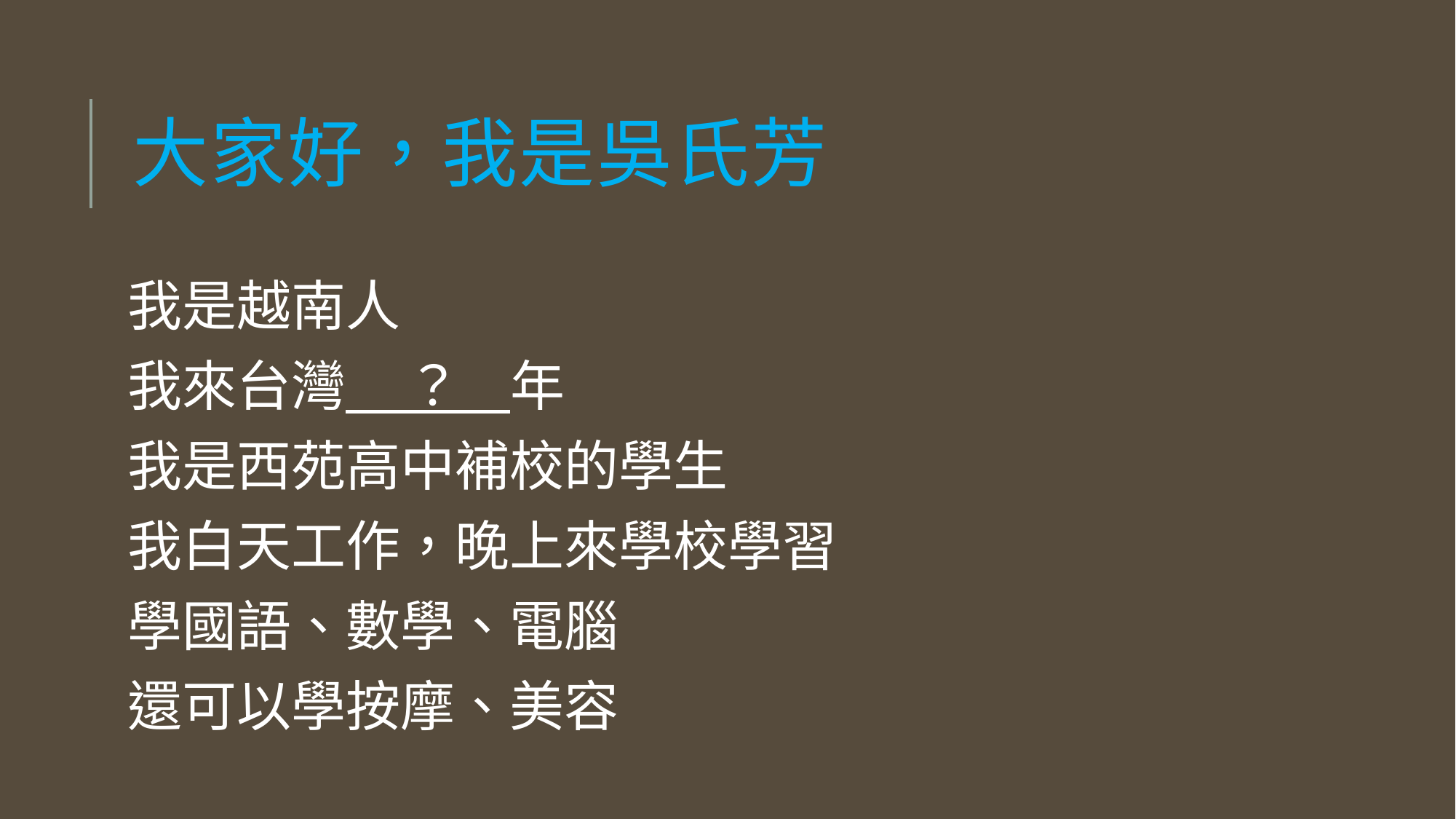

# 大家好，我是吳氏芳
我是越南人
我來台灣     ？    年
我是西苑高中補校的學生
我白天工作，晚上來學校學習
學國語、數學、電腦
還可以學按摩、美容